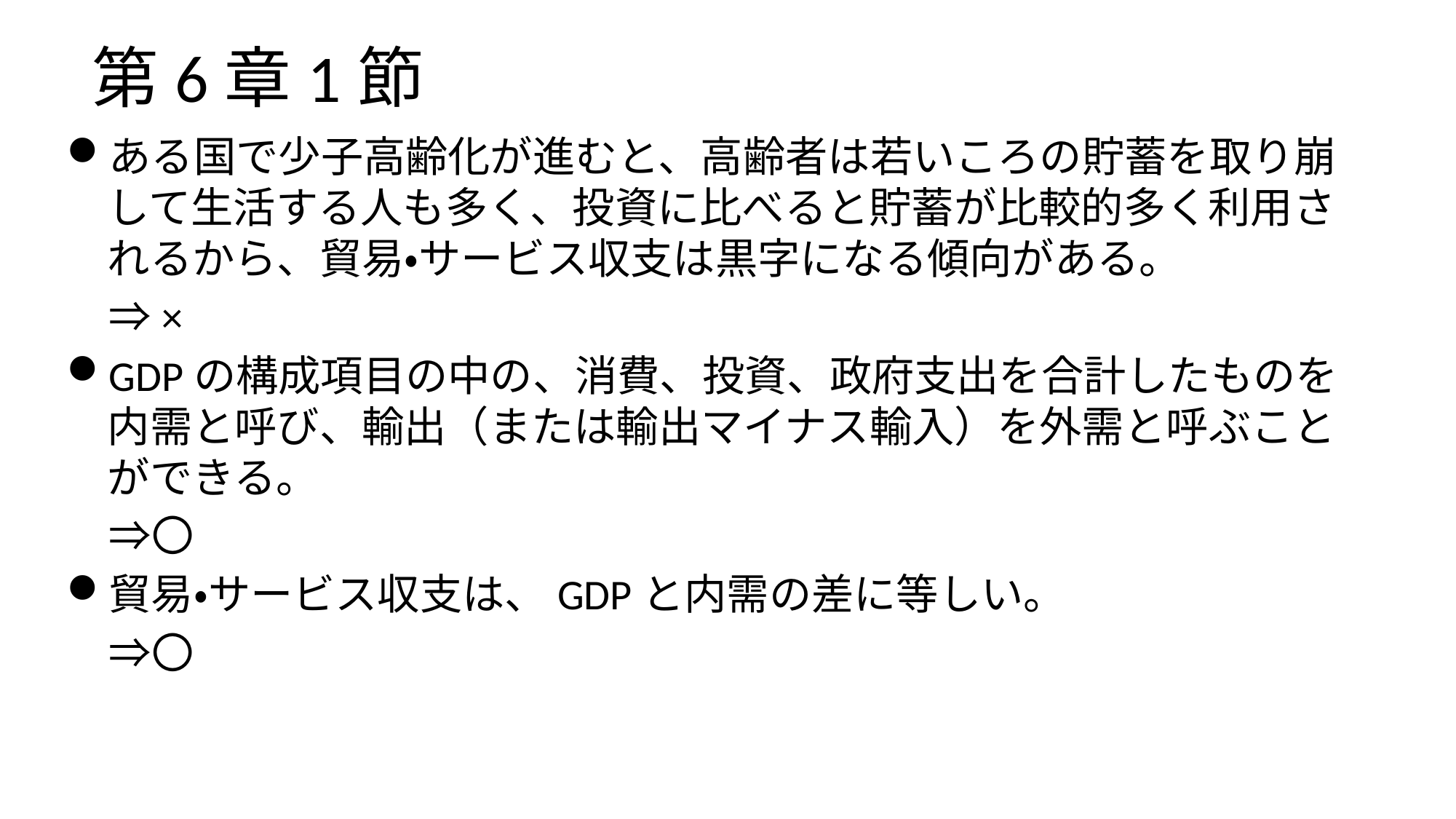

# 第6章1節
ある国で少子高齢化が進むと、高齢者は若いころの貯蓄を取り崩して生活する人も多く、投資に比べると貯蓄が比較的多く利用されるから、貿易・サービス収支は黒字になる傾向がある。
　⇒×
GDPの構成項目の中の、消費、投資、政府支出を合計したものを内需と呼び、輸出（または輸出マイナス輸入）を外需と呼ぶことができる。
　⇒〇
貿易・サービス収支は、GDPと内需の差に等しい。
　⇒〇